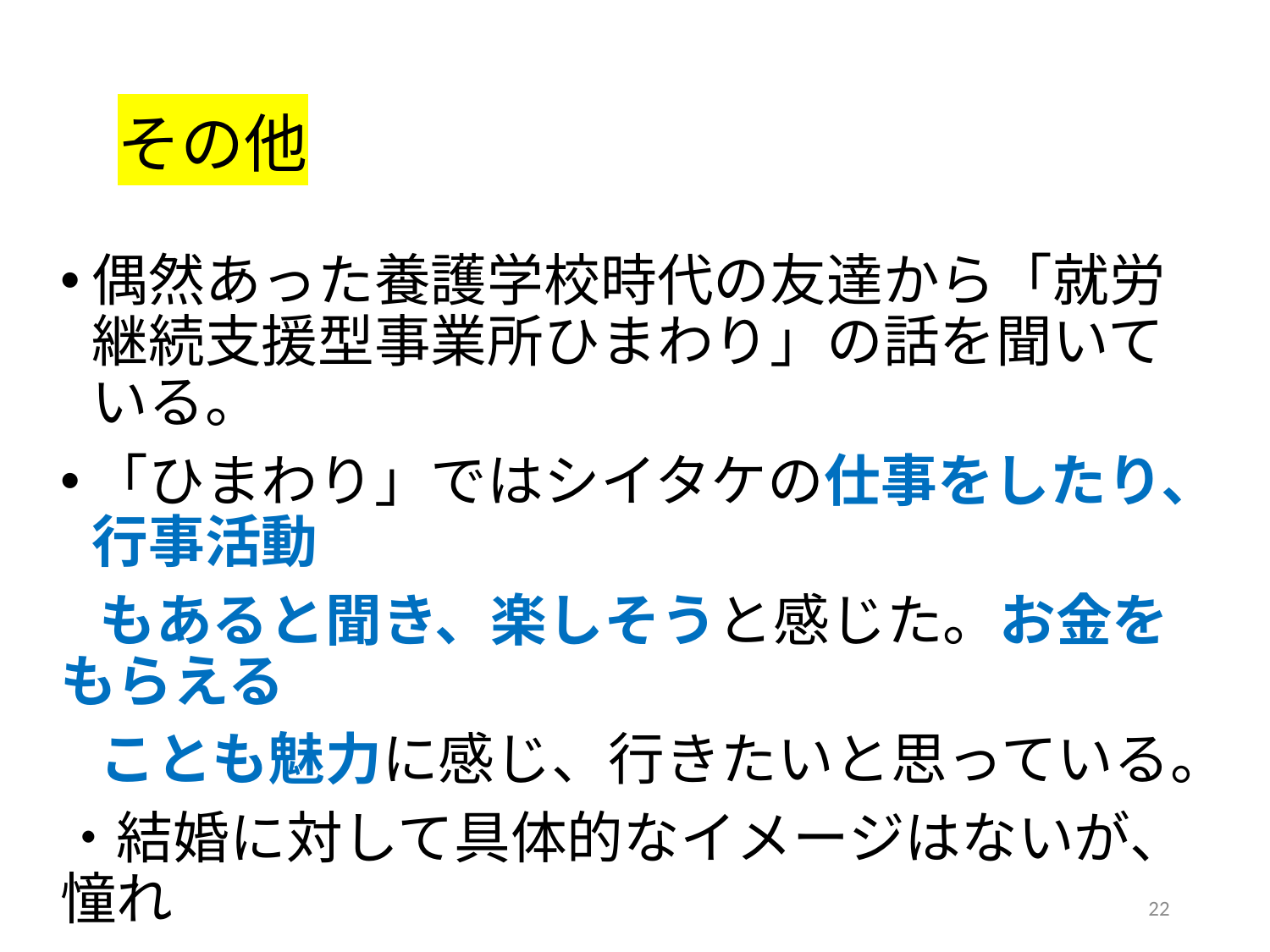

# その他
偶然あった養護学校時代の友達から「就労継続支援型事業所ひまわり」の話を聞いている。
「ひまわり」ではシイタケの仕事をしたり、行事活動
  もあると聞き、楽しそうと感じた。お金をもらえる
  ことも魅力に感じ、行きたいと思っている。
・結婚に対して具体的なイメージはないが、憧れ
　をもっている。
22